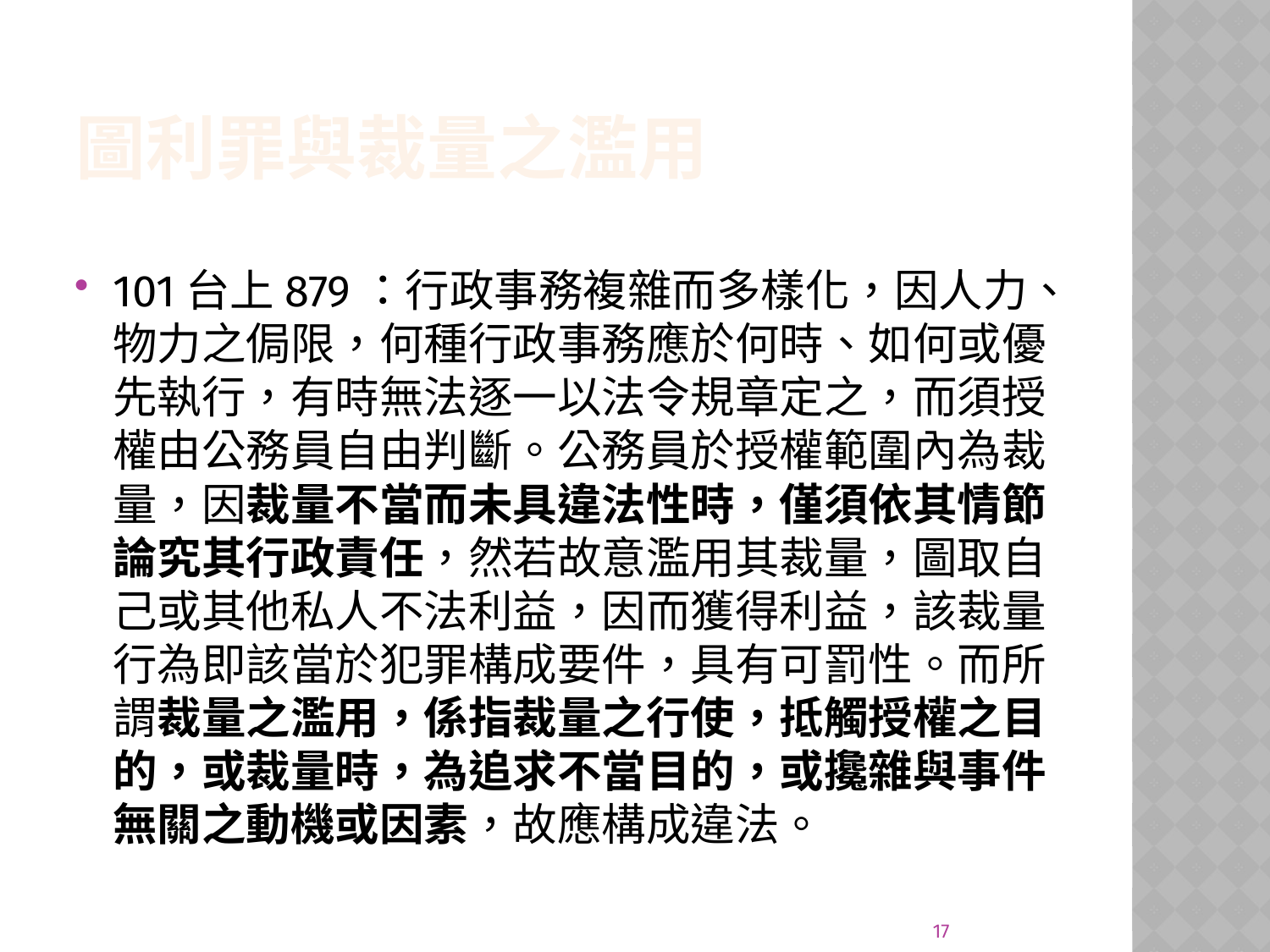

#

圖利罪與裁量之濫用

101台上879：行政事務複雜而多樣化，因人力、物力之侷限，何種行政事務應於何時、如何或優先執行，有時無法逐一以法令規章定之，而須授權由公務員自由判斷。公務員於授權範圍內為裁量，因裁量不當而未具違法性時，僅須依其情節論究其行政責任，然若故意濫用其裁量，圖取自己或其他私人不法利益，因而獲得利益，該裁量行為即該當於犯罪構成要件，具有可罰性。而所謂裁量之濫用，係指裁量之行使，抵觸授權之目的，或裁量時，為追求不當目的，或攙雜與事件無關之動機或因素，故應構成違法。

17